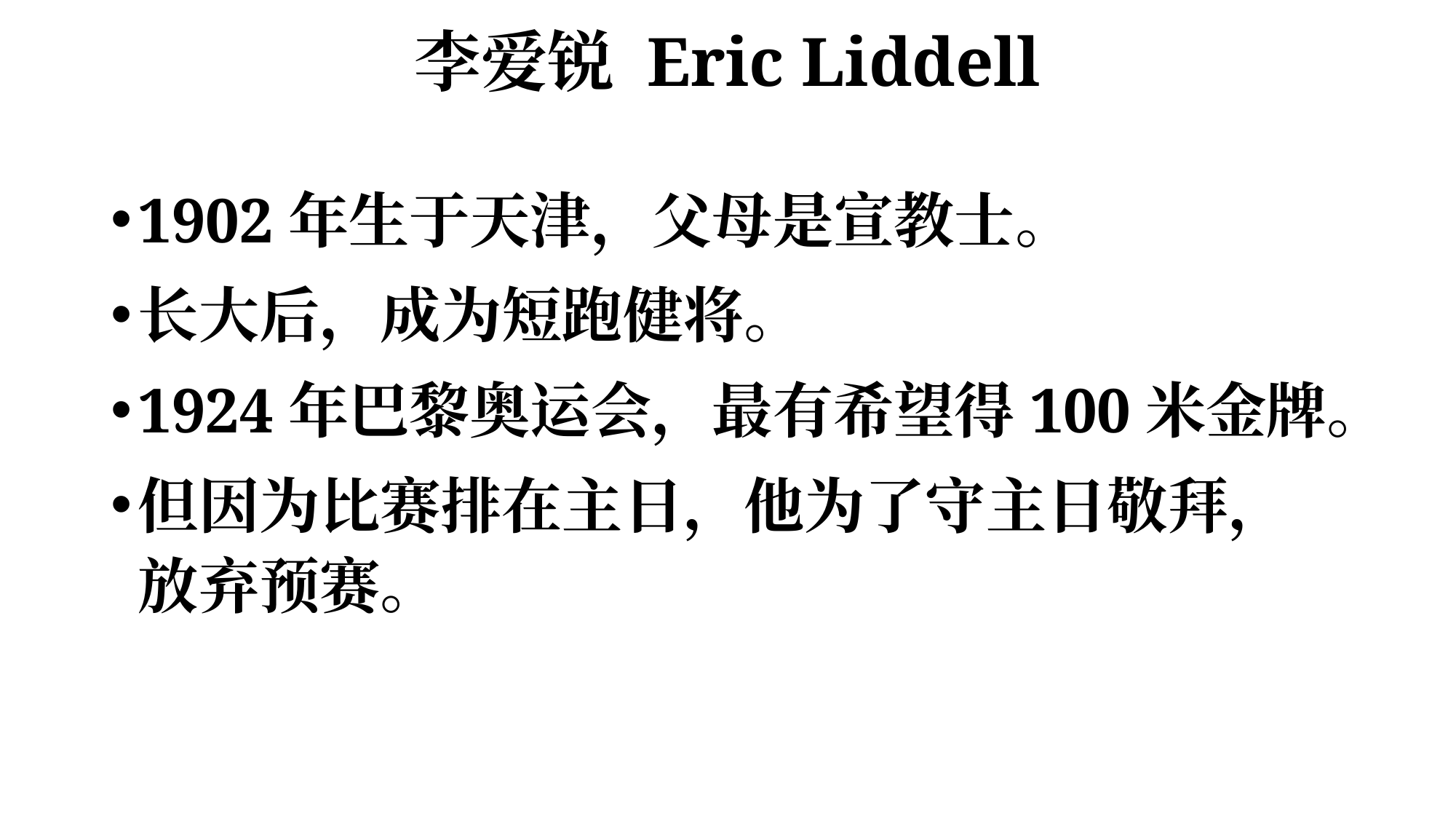

# 李爱锐 Eric Liddell
1902年生于天津，父母是宣教士。
长大后，成为短跑健将。
1924年巴黎奥运会，最有希望得100米金牌。
但因为比赛排在主日，他为了守主日敬拜，放弃预赛。